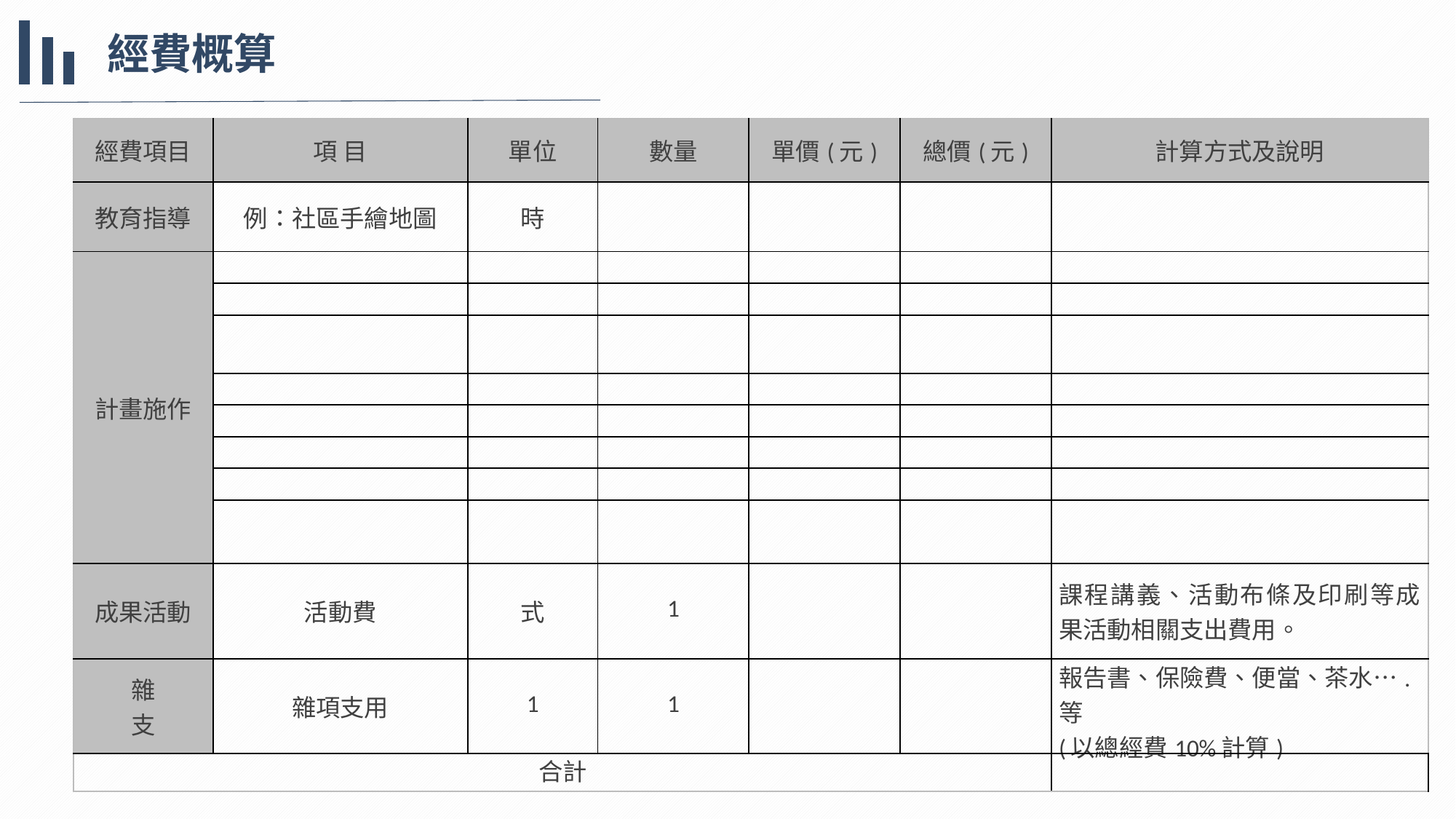

經費概算

| 經費項目 | 項 目 | 單位 | 數量 | 單價(元) | 總價(元) | 計算方式及說明 |
| --- | --- | --- | --- | --- | --- | --- |
| 教育指導 | 例：社區手繪地圖 | 時 |  |  |  |  |
| 計畫施作 |  |  |  |  |  |  |
|  |  |  |  |  |  |  |
|  |  |  |  |  |  |  |
|  |  |  |  |  |  |  |
|  |  |  |  |  |  |  |
|  |  |  |  |  |  |  |
|  |  |  |  |  |  |  |
|  |  |  |  |  |  |  |
| 成果活動 | 活動費 | 式 | 1 |  |  | 課程講義、活動布條及印刷等成果活動相關支出費用。 |
| 雜 支 | 雜項支用 | 1 | 1 |  |  | 報告書、保險費、便當、茶水….等 (以總經費10%計算) |
| 合計 |  |  |  |  |  |  |